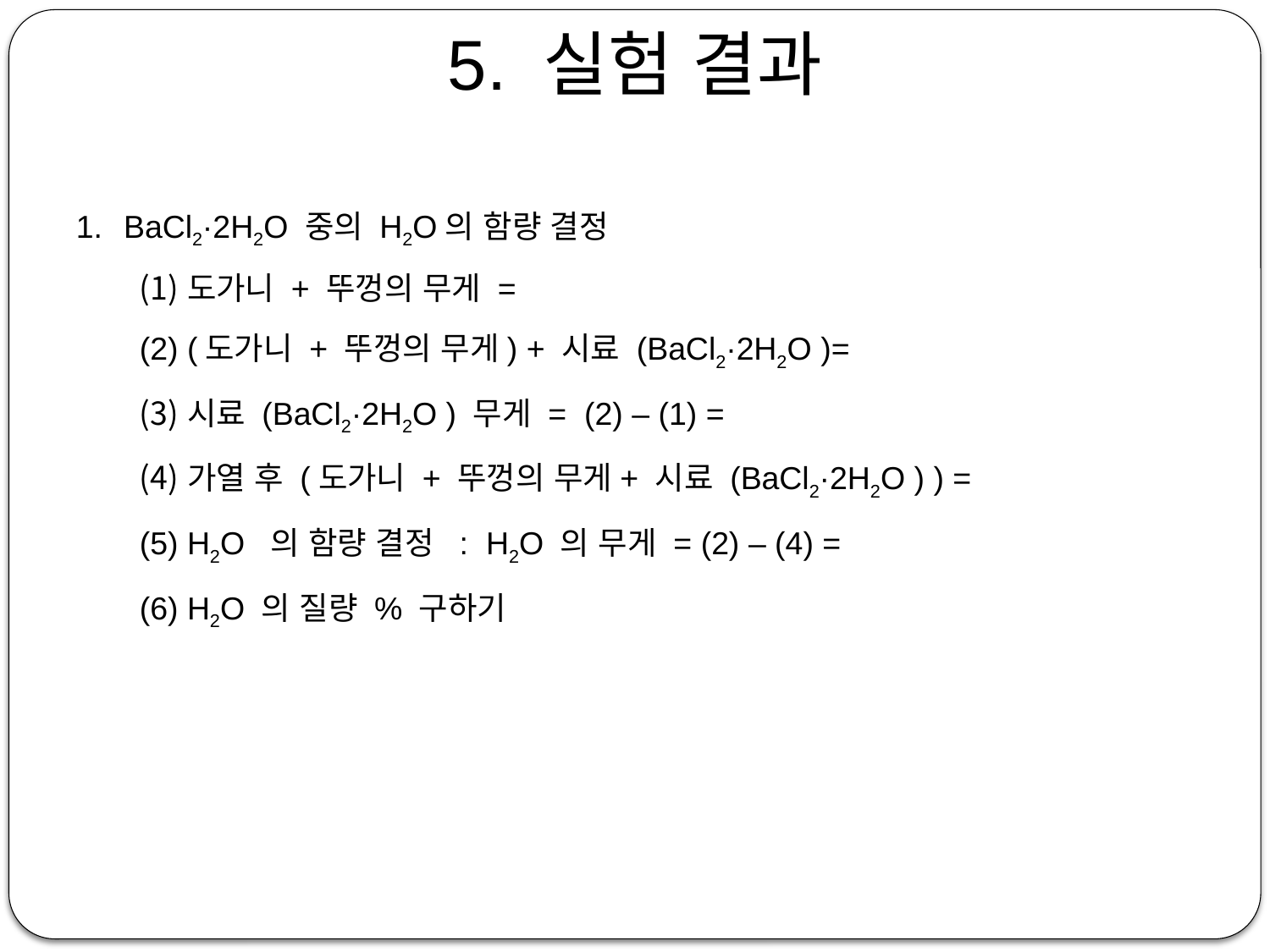

5. 실험 결과
BaCl2·2H2O 중의 H2O의 함량 결정
도가니 + 뚜껑의 무게 =
(도가니 + 뚜껑의 무게) + 시료 (BaCl2·2H2O )=
시료 (BaCl2·2H2O ) 무게 =  (2) – (1) =
가열 후 (도가니 + 뚜껑의 무게+ 시료 (BaCl2·2H2O ) ) =
H2O  의 함량 결정  :  H2O 의 무게 = (2) – (4) =
H2O 의 질량 % 구하기